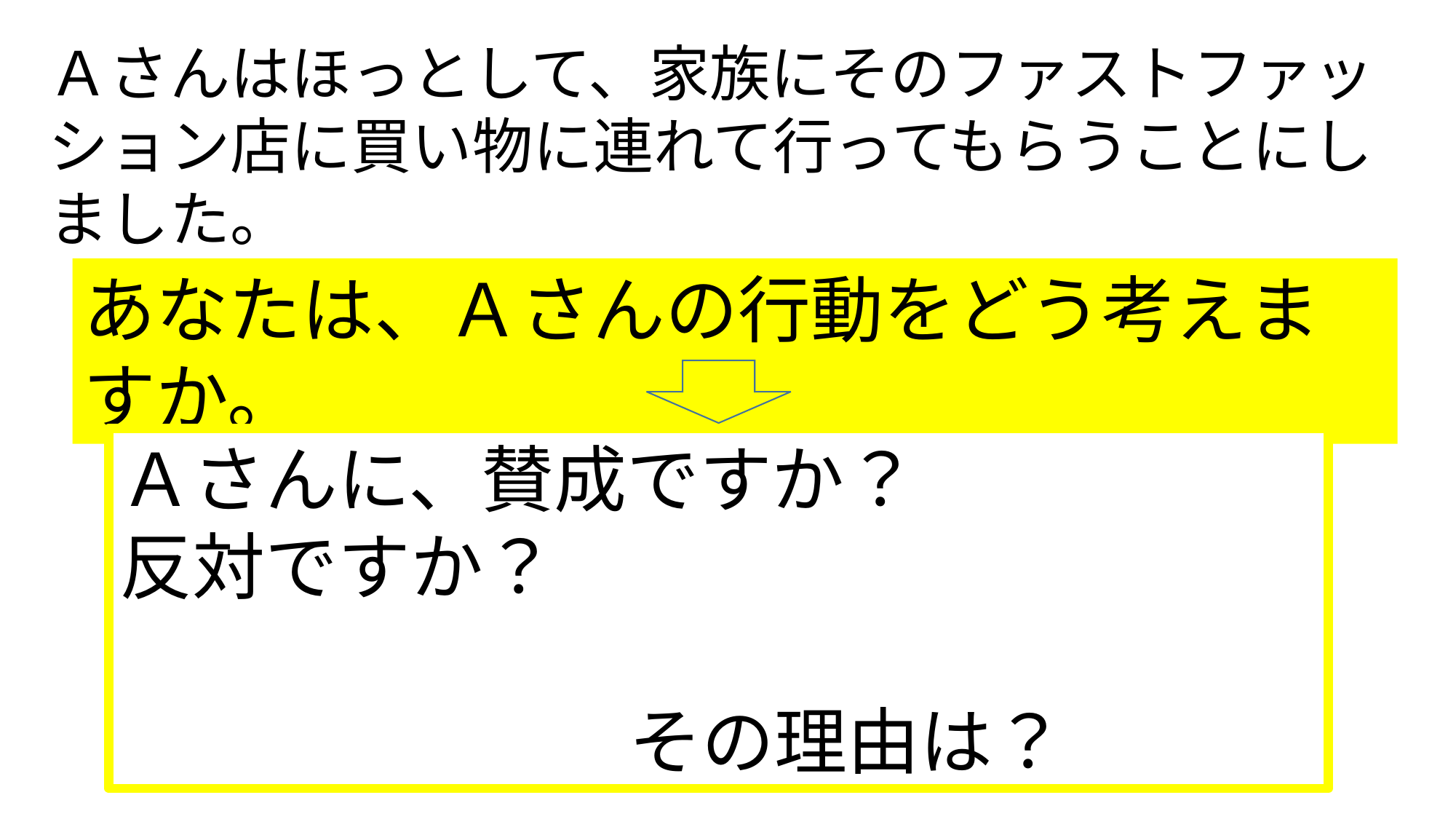

Ａさんはほっとして、家族にそのファストファッション店に買い物に連れて行ってもらうことにしました。
あなたは、Ａさんの行動をどう考えますか。

Ａさんに、賛成ですか？
反対ですか？

　　　　　　　その理由は？